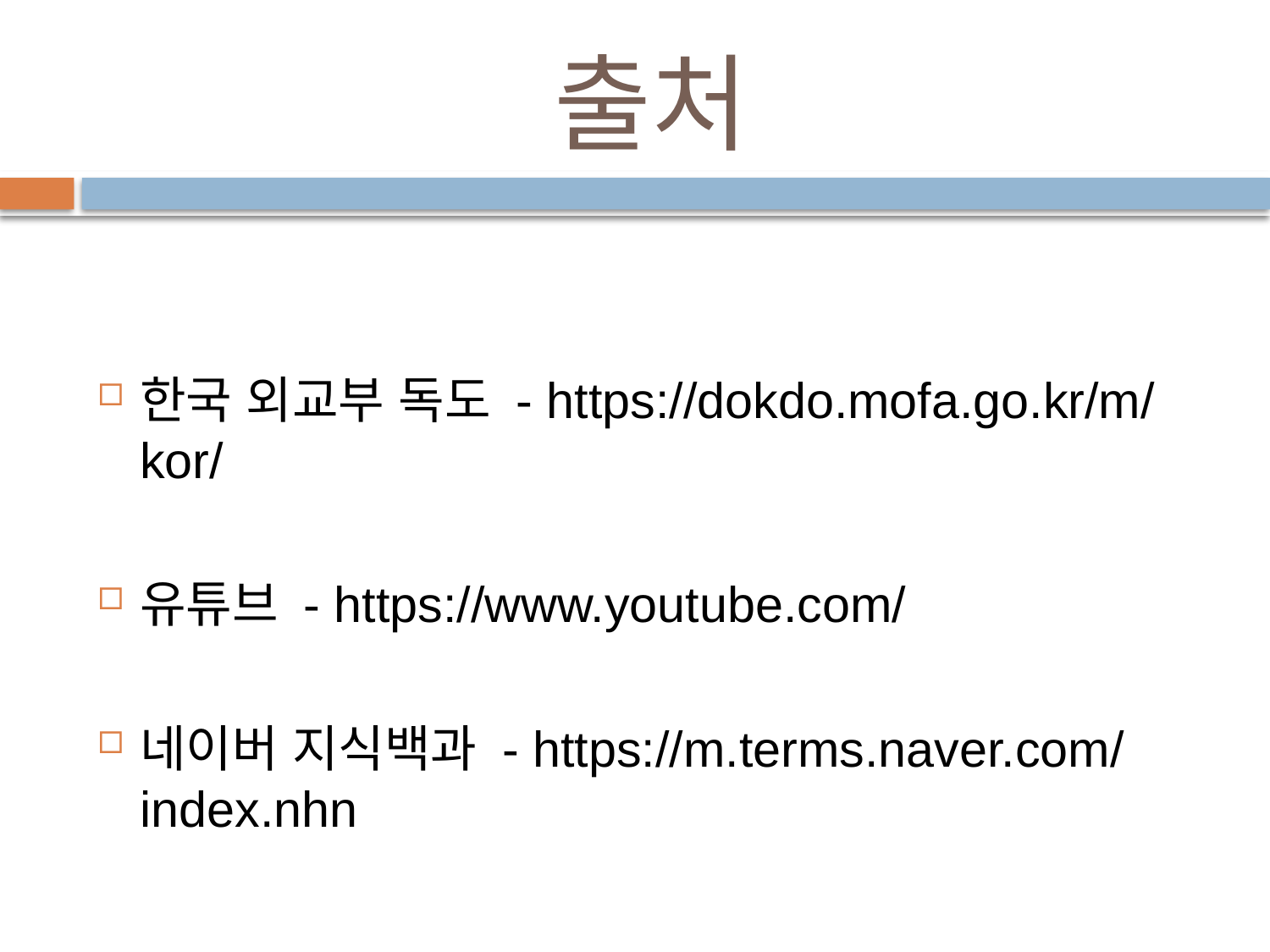

# 출처

한국 외교부 독도 - https://dokdo.mofa.go.kr/m/kor/

유튜브 - https://www.youtube.com/

네이버 지식백과 - https://m.terms.naver.com/index.nhn